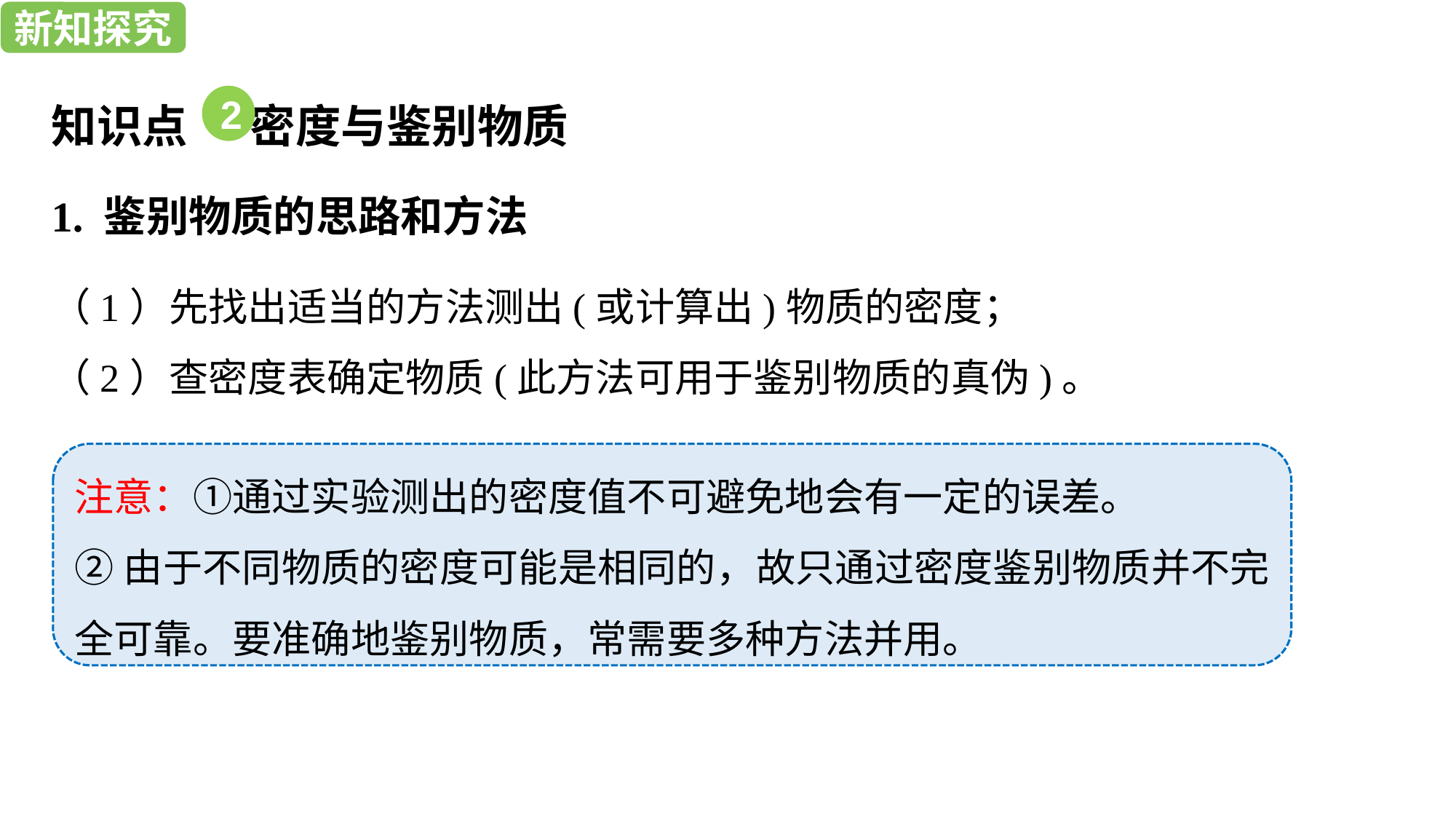

新知探究
新知探究
知识点      密度与鉴别物质
2
1. 鉴别物质的思路和方法
（1）先找出适当的方法测出(或计算出)物质的密度；
（2）查密度表确定物质(此方法可用于鉴别物质的真伪)。
注意：①通过实验测出的密度值不可避免地会有一定的误差。
②由于不同物质的密度可能是相同的，故只通过密度鉴别物质并不完全可靠。要准确地鉴别物质，常需要多种方法并用。